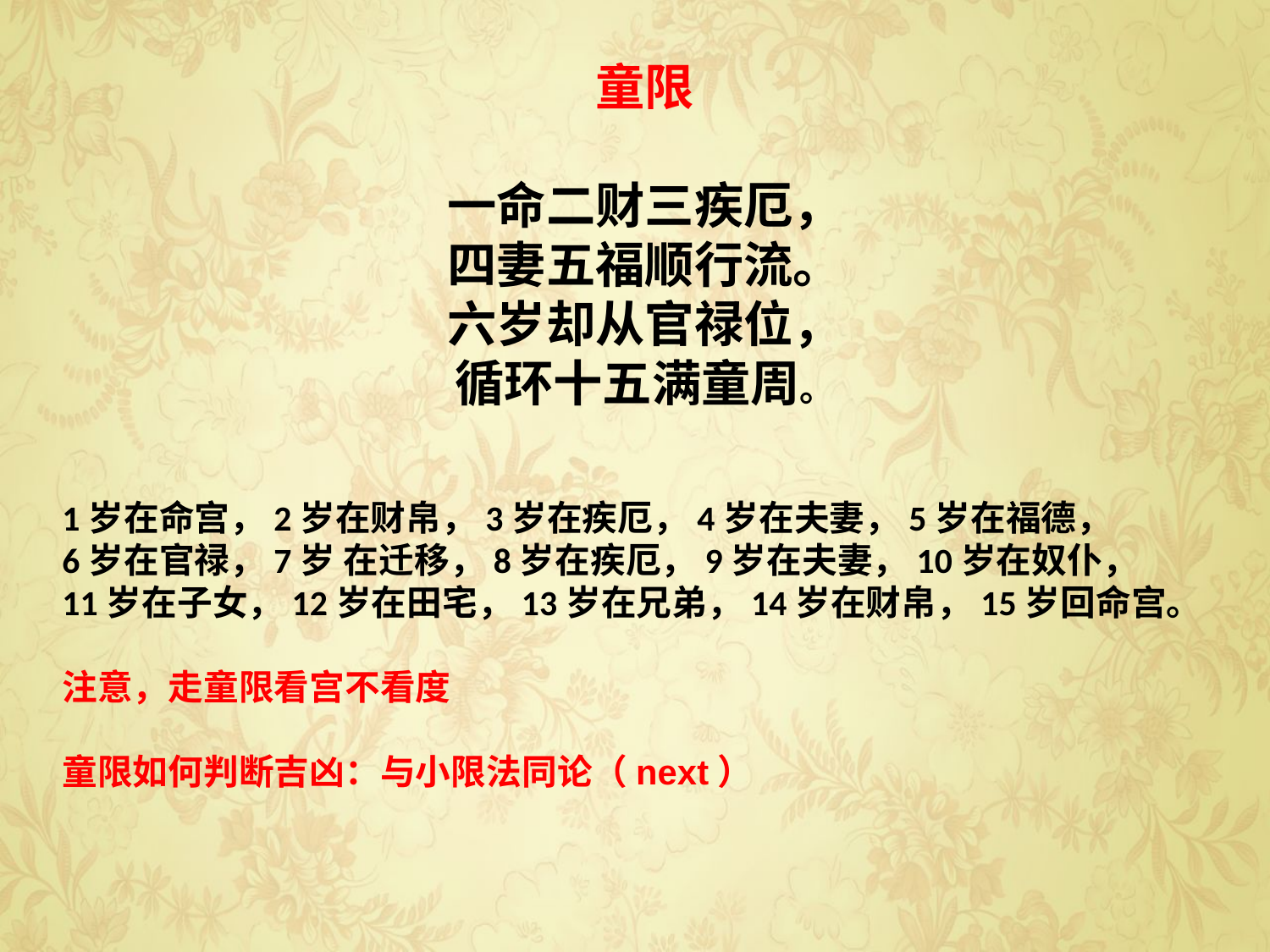

童限

一命二财三疾厄，
四妻五福顺行流。
六岁却从官禄位，
循环十五满童周。

1岁在命宫，2岁在财帛，3岁在疾厄，4岁在夫妻，5岁在福德，
6岁在官禄，7岁 在迁移，8岁在疾厄，9岁在夫妻，10岁在奴仆，
11岁在子女，12岁在田宅，13岁在兄弟，14岁在财帛，15岁回命宫。

注意，走童限看宫不看度

童限如何判断吉凶：与小限法同论（next）